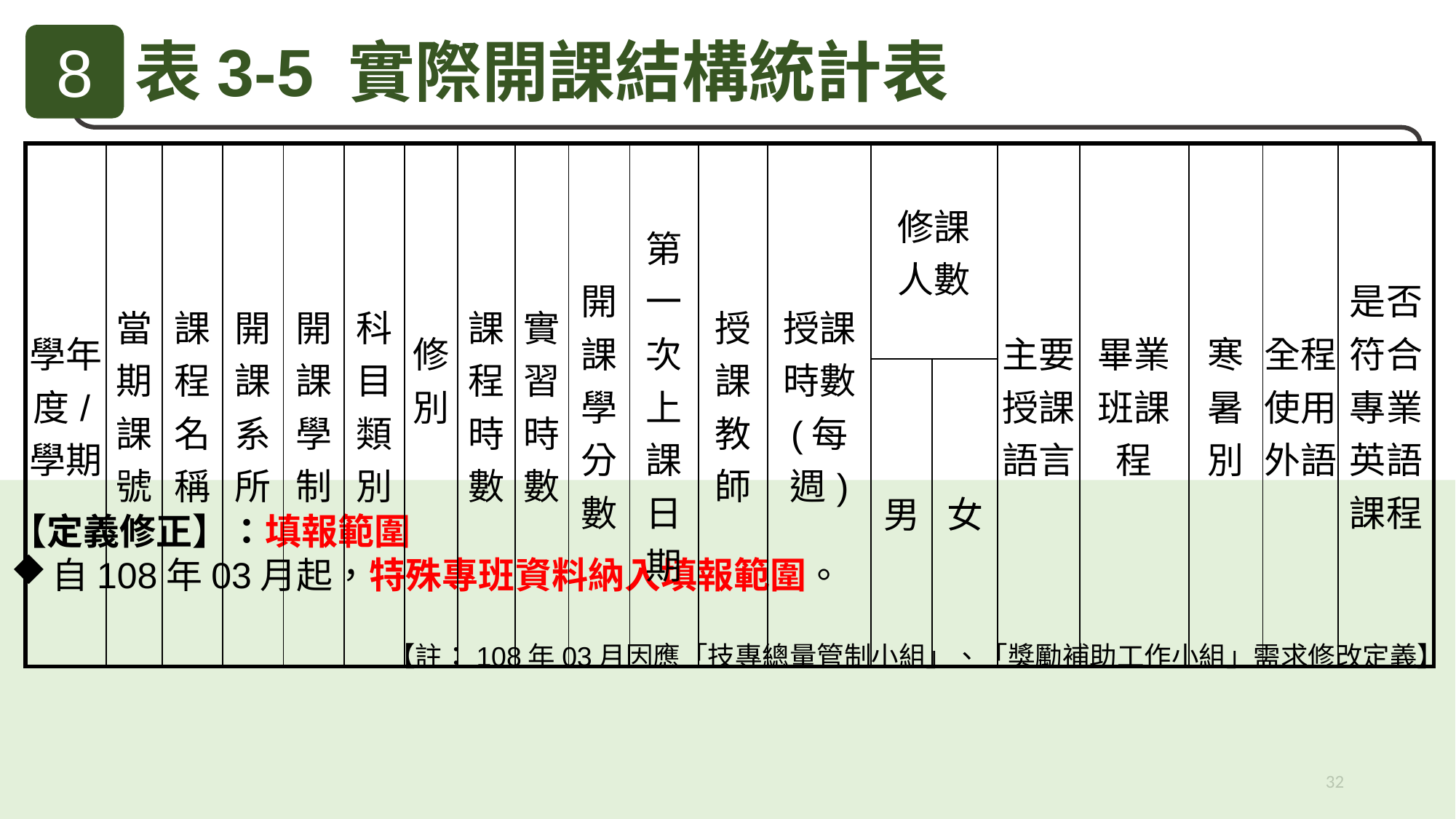

8

表3-5 實際開課結構統計表

| 學年度/學期 | 當期 課號 | 課程名稱 | 開課系所 | 開課學制 | 科目類別 | 修 別 | 課程時數 | 實習時數 | 開 課 學分數 | 第一次 上課日期 | 授課教師 | 授課 時數 (每週) | 修課 人數 |  | 主要授課語言 | 畢業班課程 | 寒暑別 | 全程使用外語 | 是否符合專業英語課程 |
| --- | --- | --- | --- | --- | --- | --- | --- | --- | --- | --- | --- | --- | --- | --- | --- | --- | --- | --- | --- |
|  |  |  |  |  |  |  |  |  |  |  |  |  | 男 | 女 |  |  |  |  |  |

【定義修正】：填報範圍
自108年03月起，特殊專班資料納入填報範圍。

【註：108年03月因應「技專總量管制小組」、「獎勵補助工作小組」需求修改定義】

32